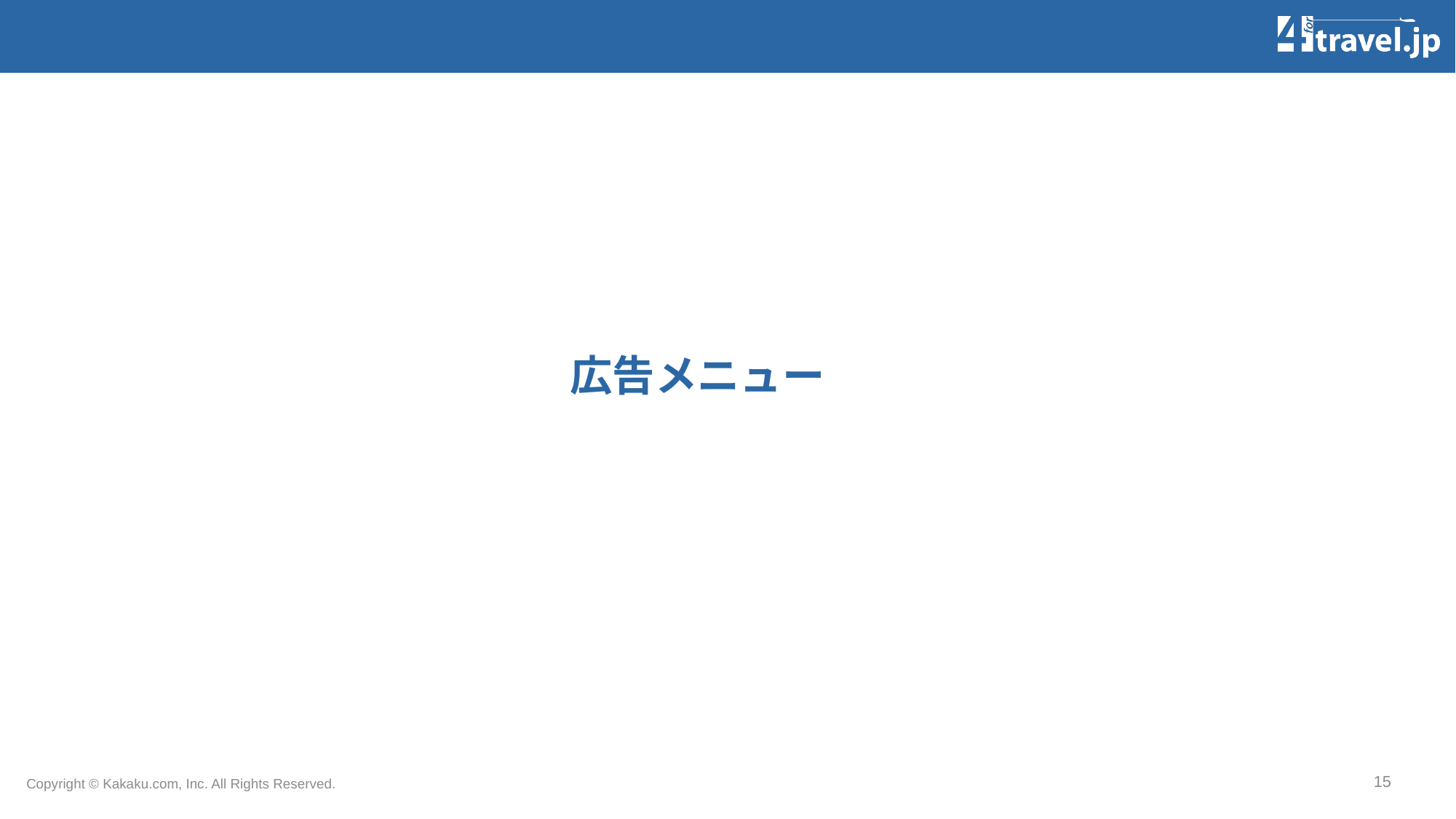

# 広告メニュー
15
Copyright © Kakaku.com, Inc. All Rights Reserved.